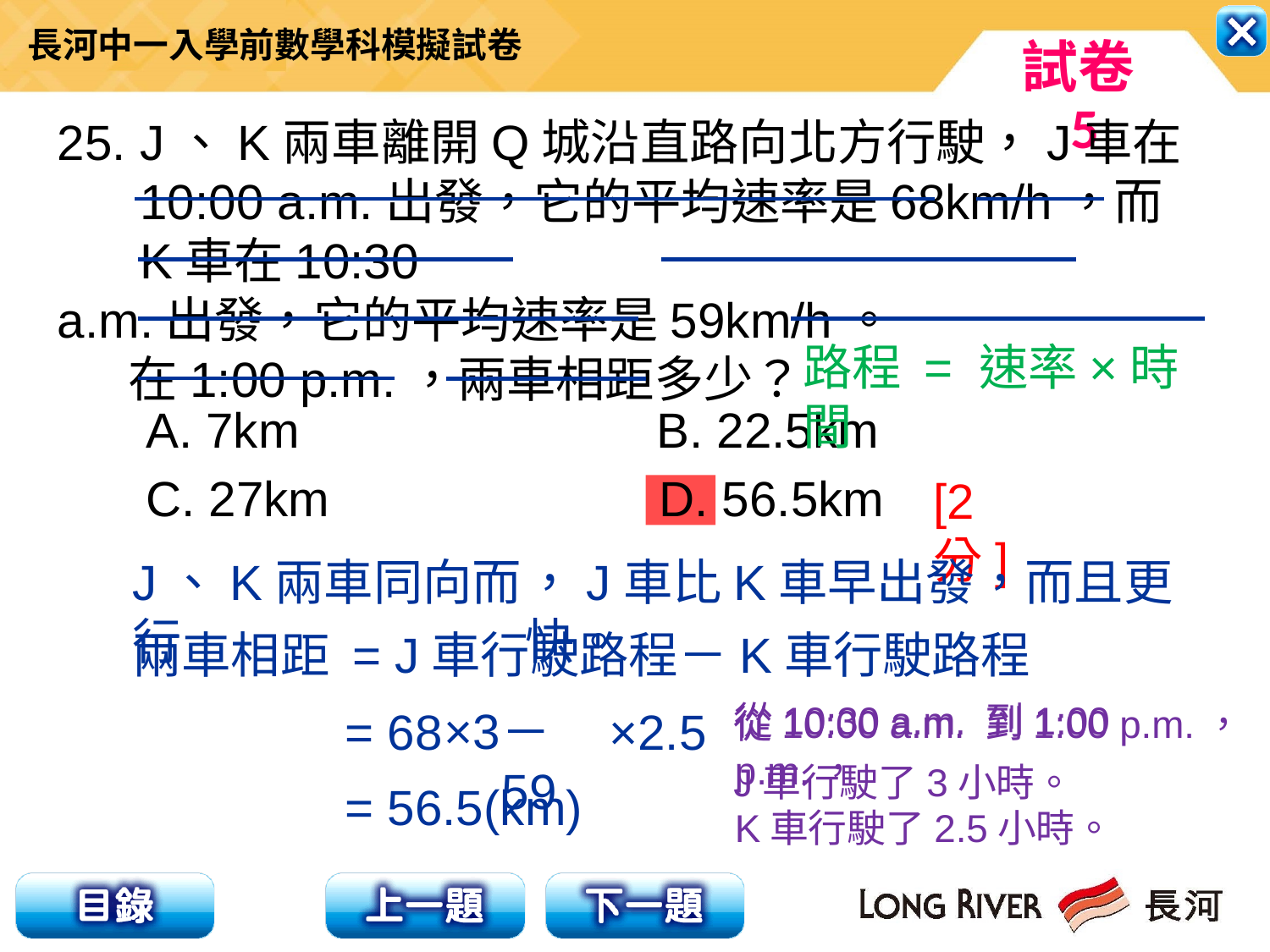

25. J、K兩車離開Q城沿直路向北方行駛，J車在
      10:00 a.m.出發，它的平均速率是68km/h，而
      K車在10:30 a.m.出發，它的平均速率是59km/h。
　  在1:00 p.m.，兩車相距多少？
路程 = 速率×時間
A. 7km                          B. 22.5km
C. 27km                        D. 56.5km
[2分]

，J車比K車早出發，而且更快。
J、K兩車同向而行
兩車相距 = J車行駛路程－K車行駛路程
從10:30 a.m. 到1:00 p.m.，
K車行駛了2.5小時。
從10:00 a.m. 到1:00 p.m.，
J車行駛了3小時。
×3
= 68
－59
×2.5
= 56.5(km)